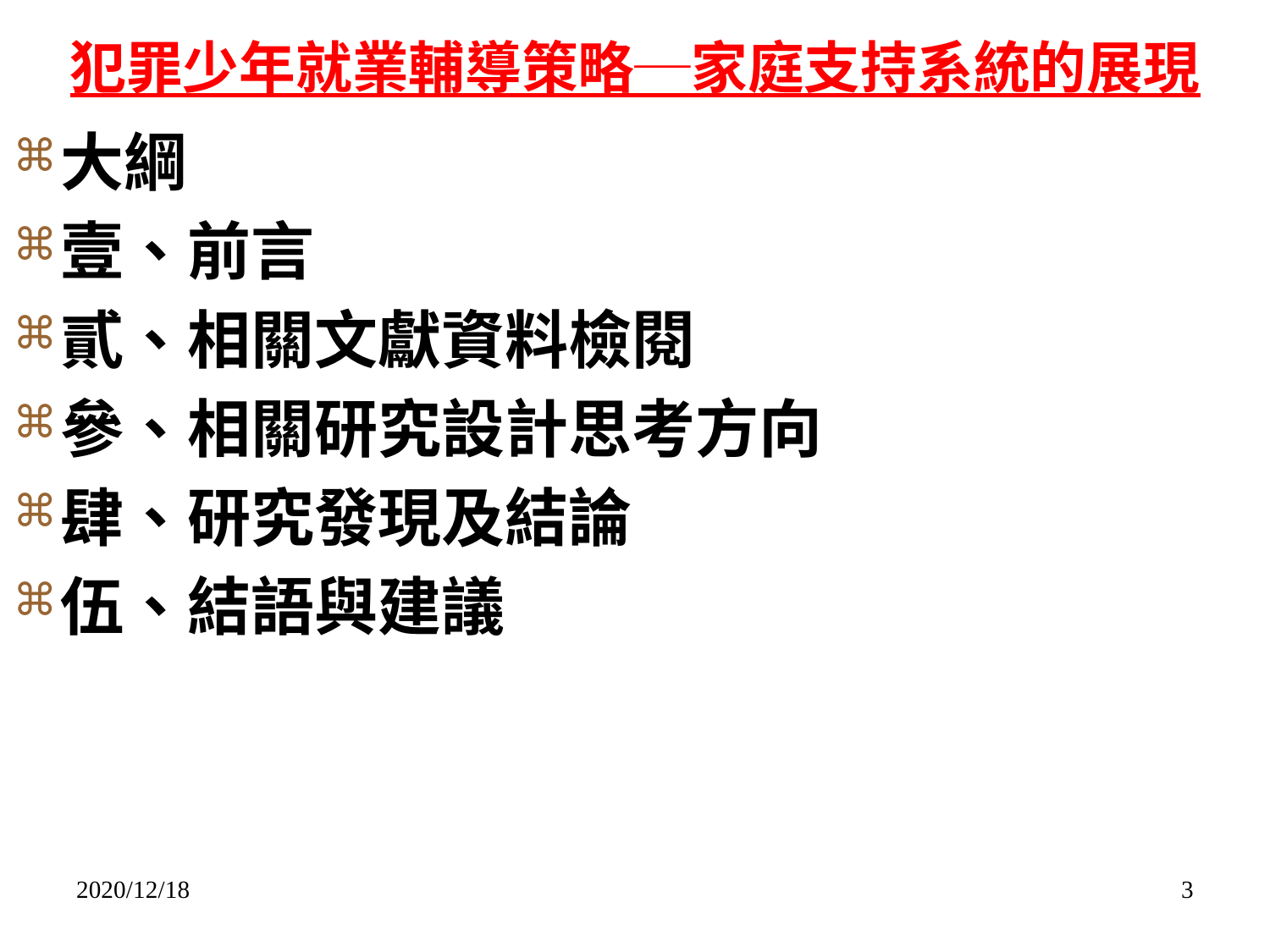

# 犯罪少年就業輔導策略─家庭支持系統的展現
大綱
壹、前言
貳、相關文獻資料檢閱
參、相關研究設計思考方向
肆、研究發現及結論
伍、結語與建議
2020/12/18
3